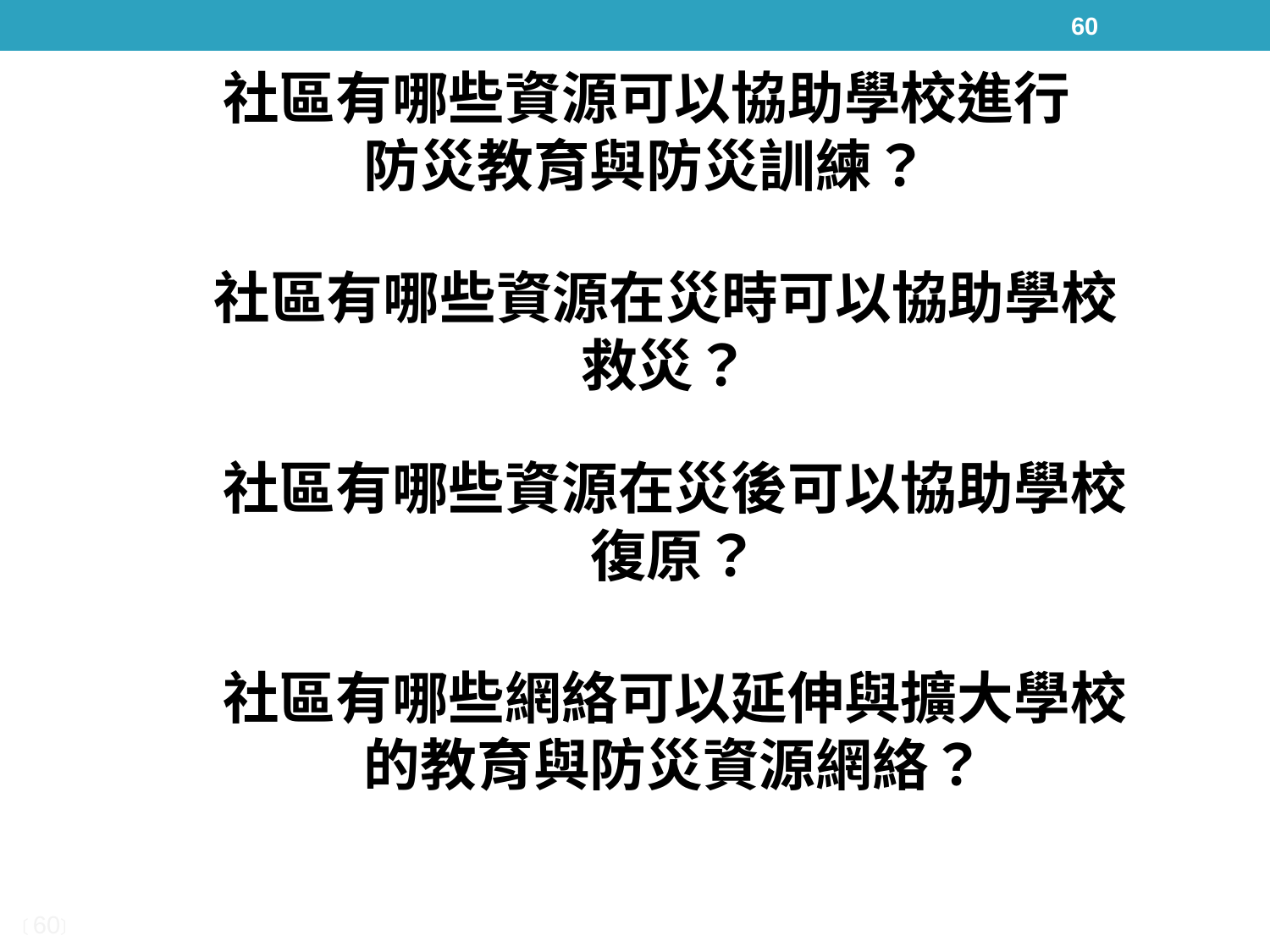

60
社區有哪些資源可以協助學校進行防災教育與防災訓練？
社區有哪些資源在災時可以協助學校救災？
社區有哪些資源在災後可以協助學校復原？
社區有哪些網絡可以延伸與擴大學校的教育與防災資源網絡？